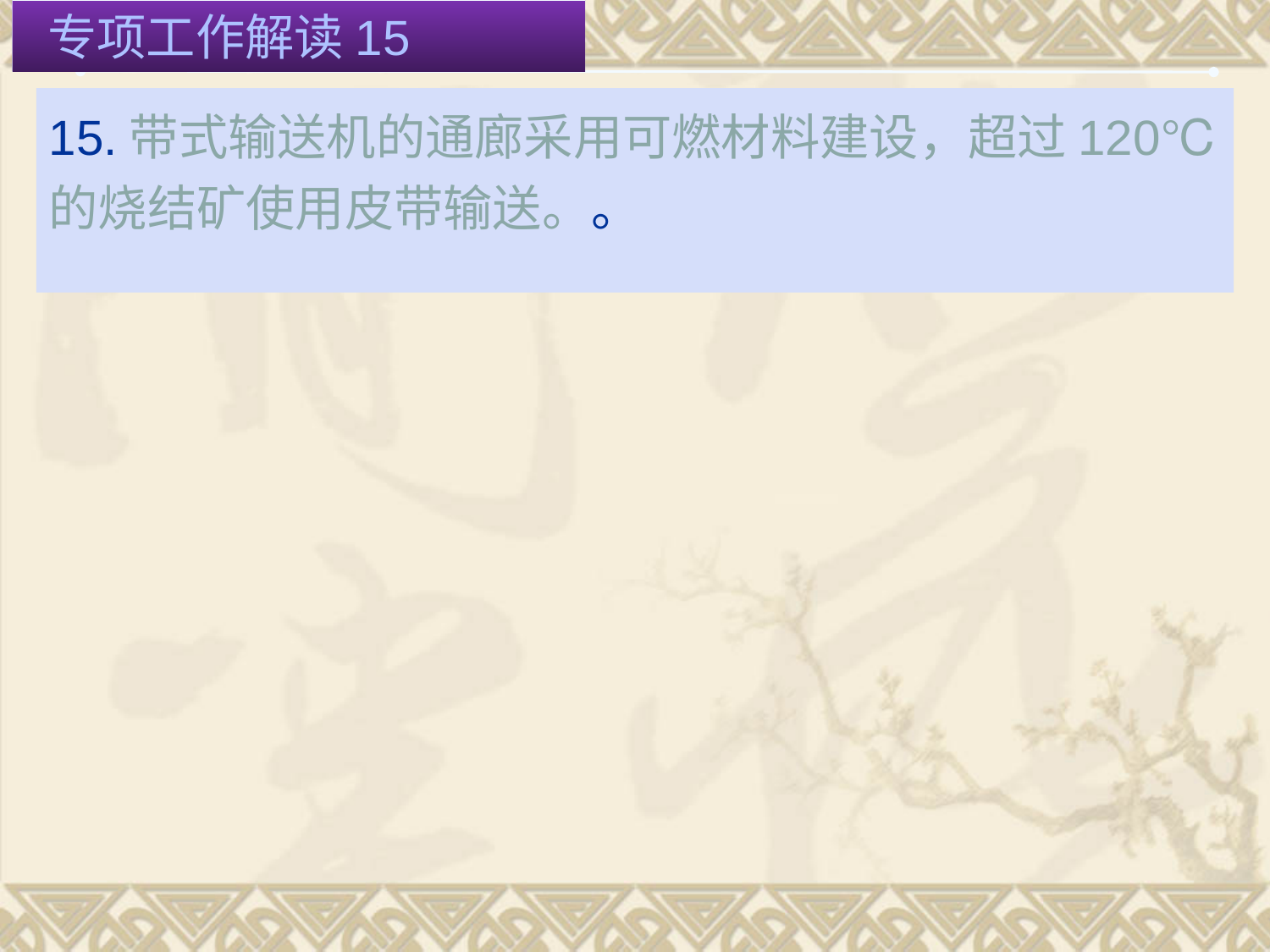

专项工作解读15
15.带式输送机的通廊采用可燃材料建设，超过120℃的烧结矿使用皮带输送。。